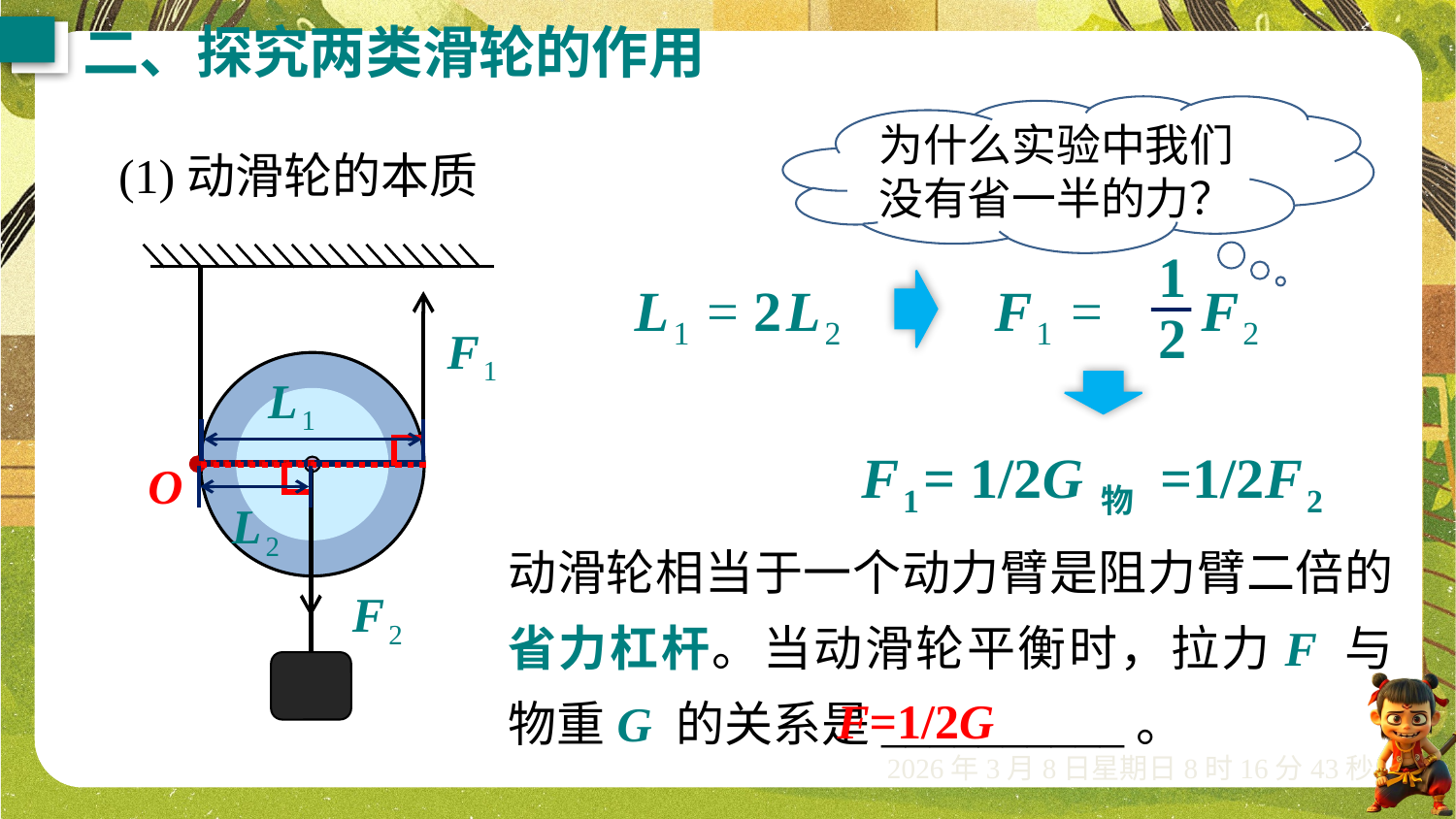

二、探究两类滑轮的作用

为什么实验中我们没有省一半的力？
(1)动滑轮的本质
1
2

F1 =       F2
L1 = 2L2

F1

L1

 F1= 1/2G物 =1/2F2

O

L2
动滑轮相当于一个动力臂是阻力臂二倍的省力杠杆。当动滑轮平衡时，拉力F 与物重G 的关系是__________。
F2

F=1/2G